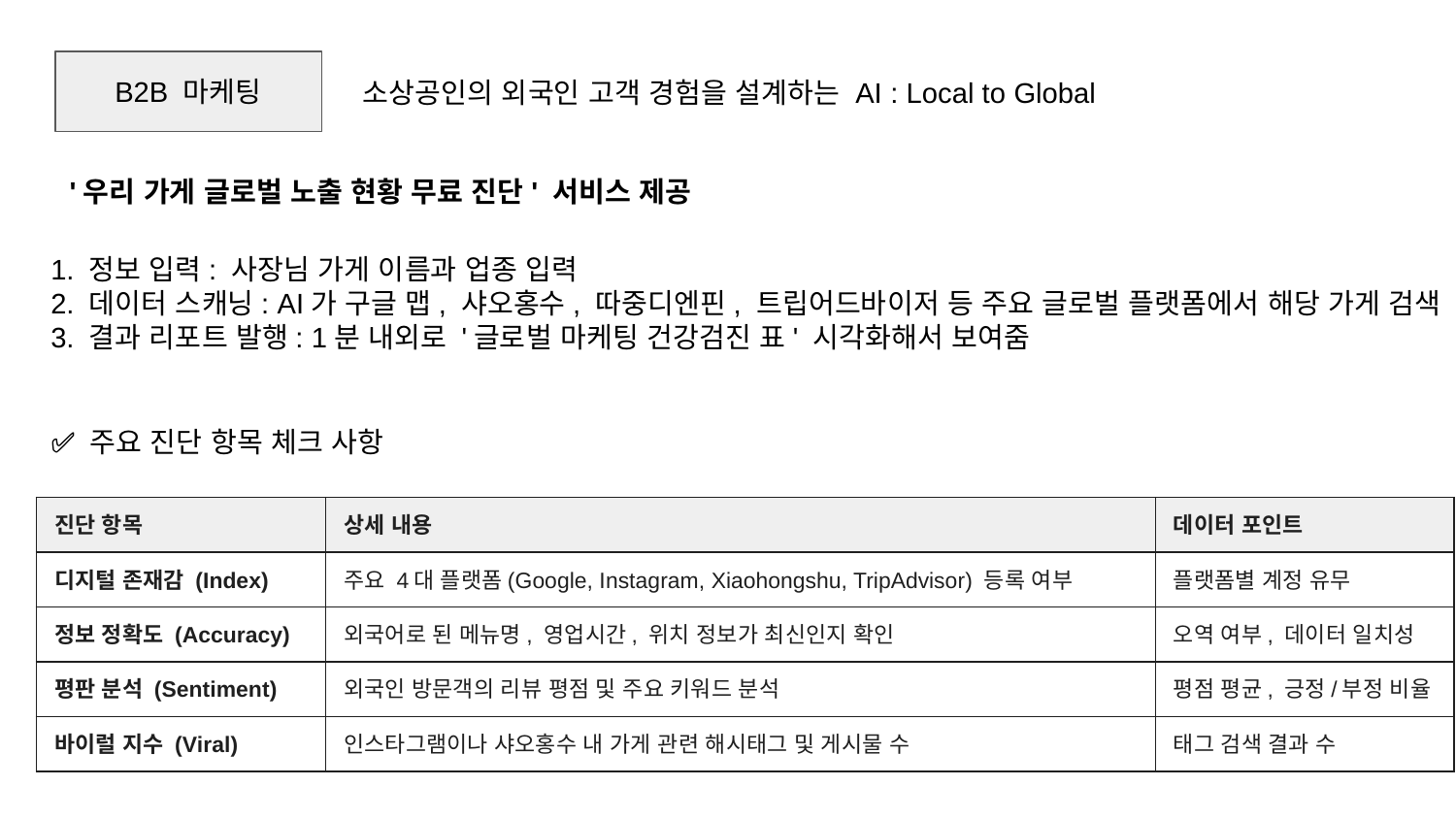

B2B 마케팅
소상공인의 외국인 고객 경험을 설계하는 AI : Local to Global
'우리 가게 글로벌 노출 현황 무료 진단' 서비스 제공
1. 정보 입력: 사장님 가게 이름과 업종 입력
2. 데이터 스캐닝: AI가 구글 맵, 샤오홍수, 따중디엔핀, 트립어드바이저 등 주요 글로벌 플랫폼에서 해당 가게 검색
3. 결과 리포트 발행: 1분 내외로 '글로벌 마케팅 건강검진 표' 시각화해서 보여줌
✅ 주요 진단 항목 체크 사항
| 진단 항목 | 상세 내용 | 데이터 포인트 |
| --- | --- | --- |
| 디지털 존재감 (Index) | 주요 4대 플랫폼(Google, Instagram, Xiaohongshu, TripAdvisor) 등록 여부 | 플랫폼별 계정 유무 |
| 정보 정확도 (Accuracy) | 외국어로 된 메뉴명, 영업시간, 위치 정보가 최신인지 확인 | 오역 여부, 데이터 일치성 |
| 평판 분석 (Sentiment) | 외국인 방문객의 리뷰 평점 및 주요 키워드 분석 | 평점 평균, 긍정/부정 비율 |
| 바이럴 지수 (Viral) | 인스타그램이나 샤오홍수 내 가게 관련 해시태그 및 게시물 수 | 태그 검색 결과 수 |